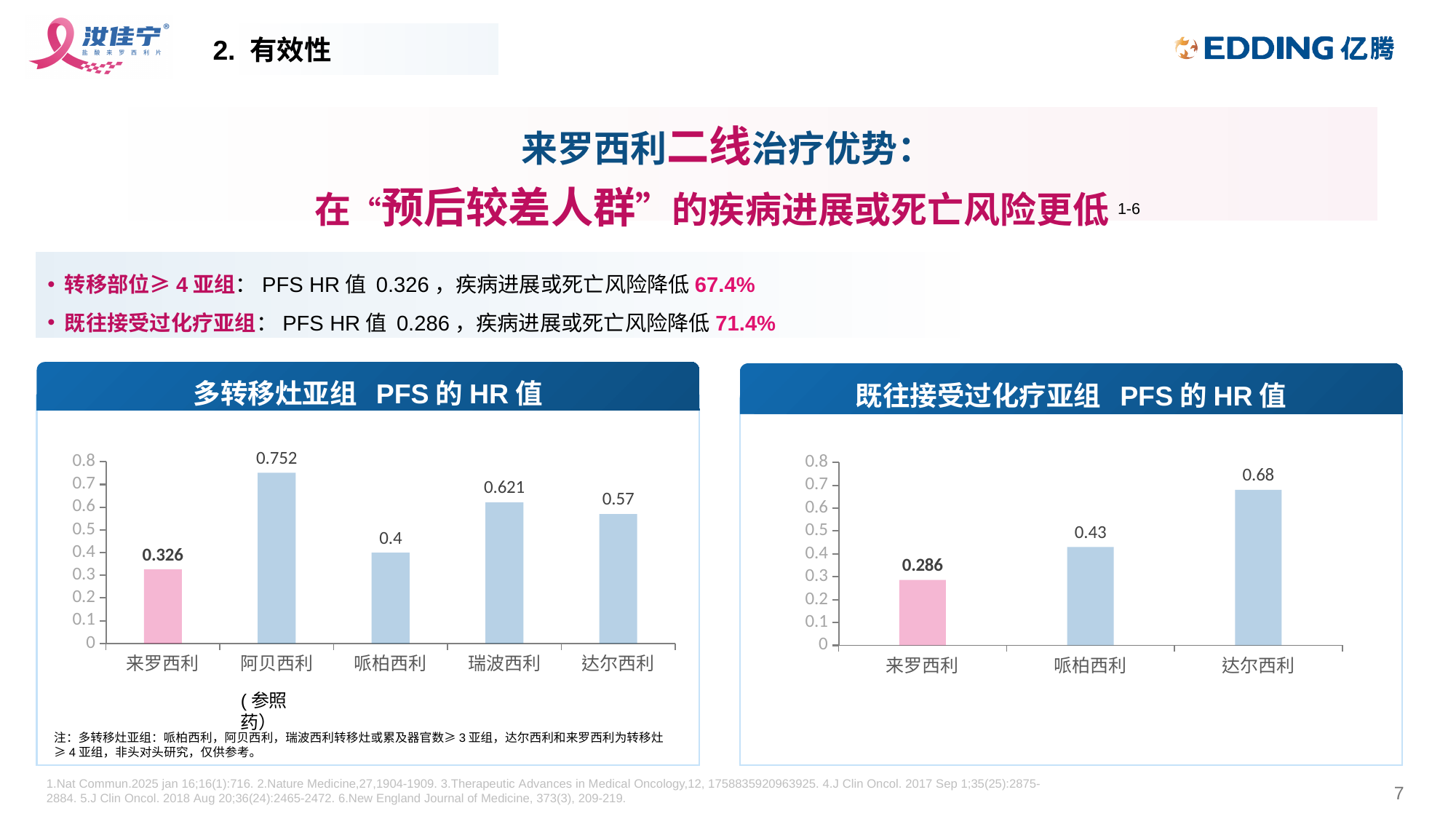

2. 有效性
来罗西利二线治疗优势：
在“预后较差人群”的疾病进展或死亡风险更低1-6

转移部位≥4亚组：PFS HR值 0.326，疾病进展或死亡风险降低67.4%
既往接受过化疗亚组：PFS HR值 0.286，疾病进展或死亡风险降低71.4%

多转移灶亚组  PFS的HR值

既往接受过化疗亚组  PFS的HR值

### Chart

| Category | 多转移灶亚组PFS的HR值 |
|---|---|
| 来罗西利 | 0.326 |
| 阿贝西利 | 0.752 |
| 哌柏西利 | 0.4 |
| 瑞波西利 | 0.621 |
| 达尔西利 | 0.57 |

### Chart

| Category | 既往接受过化疗亚组PFS的HR值 |
|---|---|
| 来罗西利 | 0.286 |
| 哌柏西利 | 0.43 |
| 达尔西利 | 0.68 |
(参照药）
注：多转移灶亚组：哌柏西利，阿贝西利，瑞波西利转移灶或累及器官数≥3亚组，达尔西利和来罗西利为转移灶≥4亚组，非头对头研究，仅供参考。
7
1.Nat Commun.2025 jan 16;16(1):716. 2.Nature Medicine,27,1904-1909. 3.Therapeutic Advances in Medical Oncology,12, 1758835920963925. 4.J Clin Oncol. 2017 Sep 1;35(25):2875-2884. 5.J Clin Oncol. 2018 Aug 20;36(24):2465-2472. 6.New England Journal of Medicine, 373(3), 209-219.